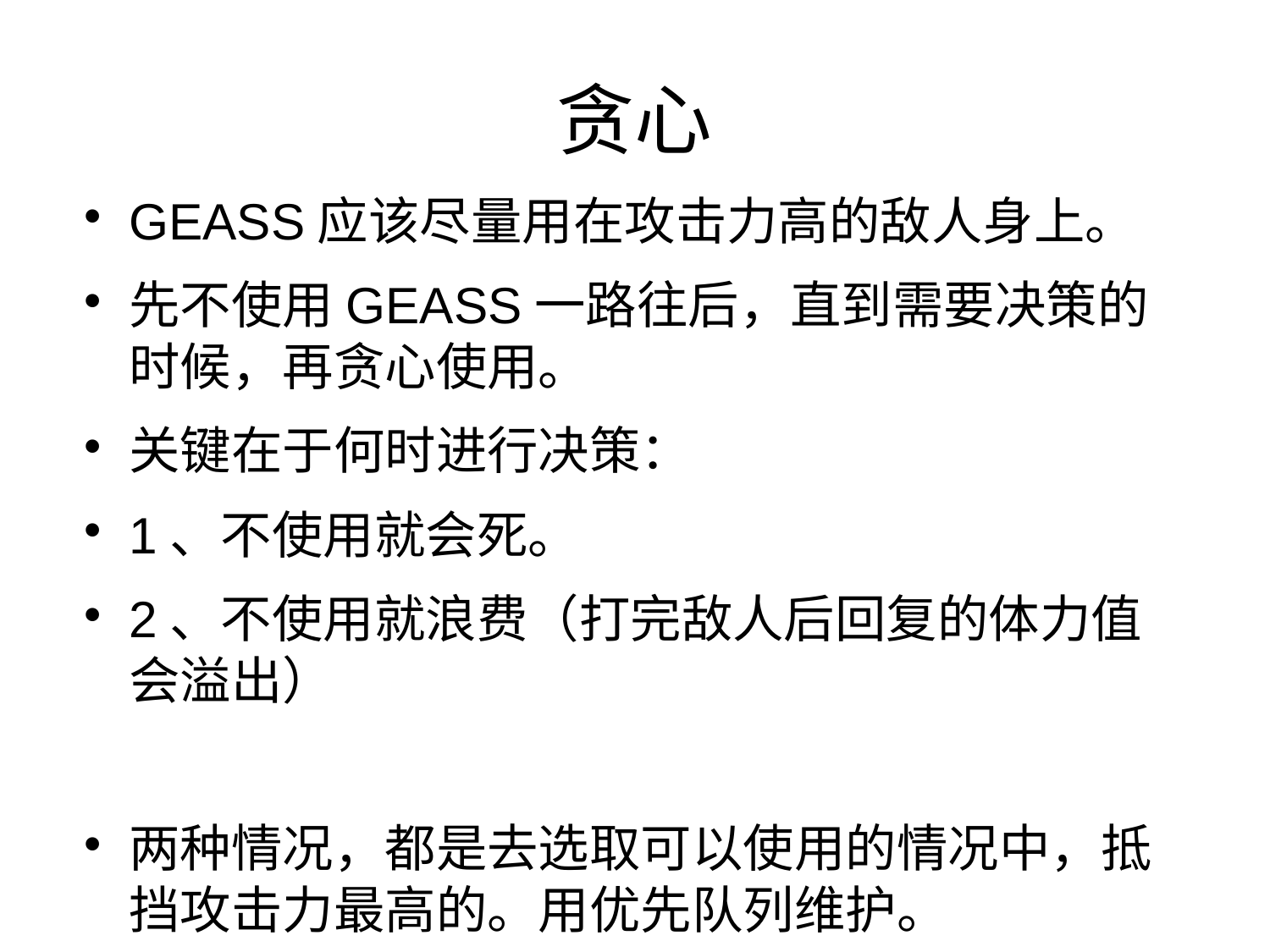

# 贪心
GEASS应该尽量用在攻击力高的敌人身上。
先不使用GEASS一路往后，直到需要决策的时候，再贪心使用。
关键在于何时进行决策：
1、不使用就会死。
2、不使用就浪费（打完敌人后回复的体力值会溢出）

两种情况，都是去选取可以使用的情况中，抵挡攻击力最高的。用优先队列维护。